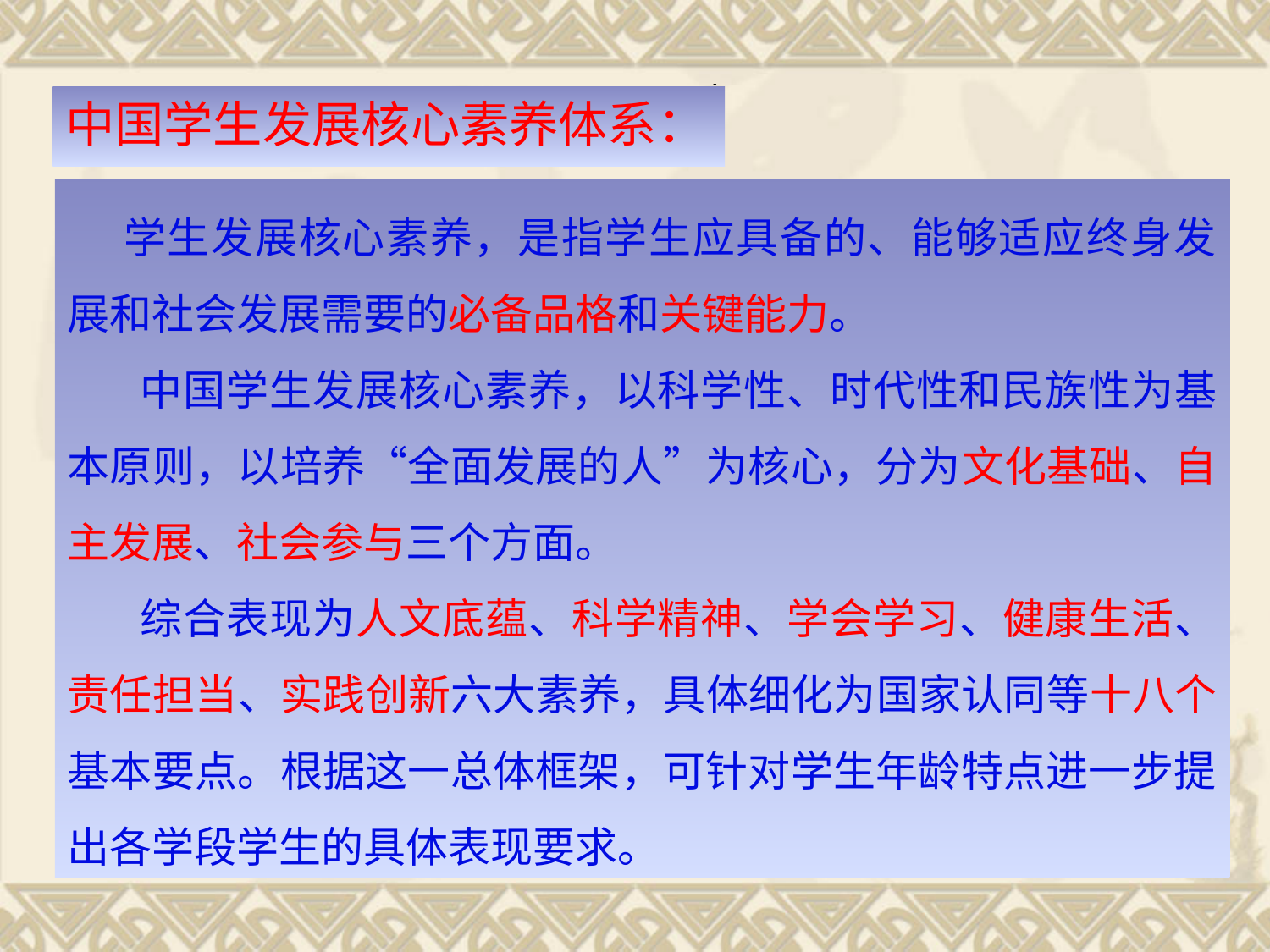

中国学生发展核心素养体系：
学生发展核心素养，是指学生应具备的、能够适应终身发展和社会发展需要的必备品格和关键能力。
      中国学生发展核心素养，以科学性、时代性和民族性为基本原则，以培养“全面发展的人”为核心，分为文化基础、自主发展、社会参与三个方面。
      综合表现为人文底蕴、科学精神、学会学习、健康生活、责任担当、实践创新六大素养，具体细化为国家认同等十八个基本要点。根据这一总体框架，可针对学生年龄特点进一步提出各学段学生的具体表现要求。